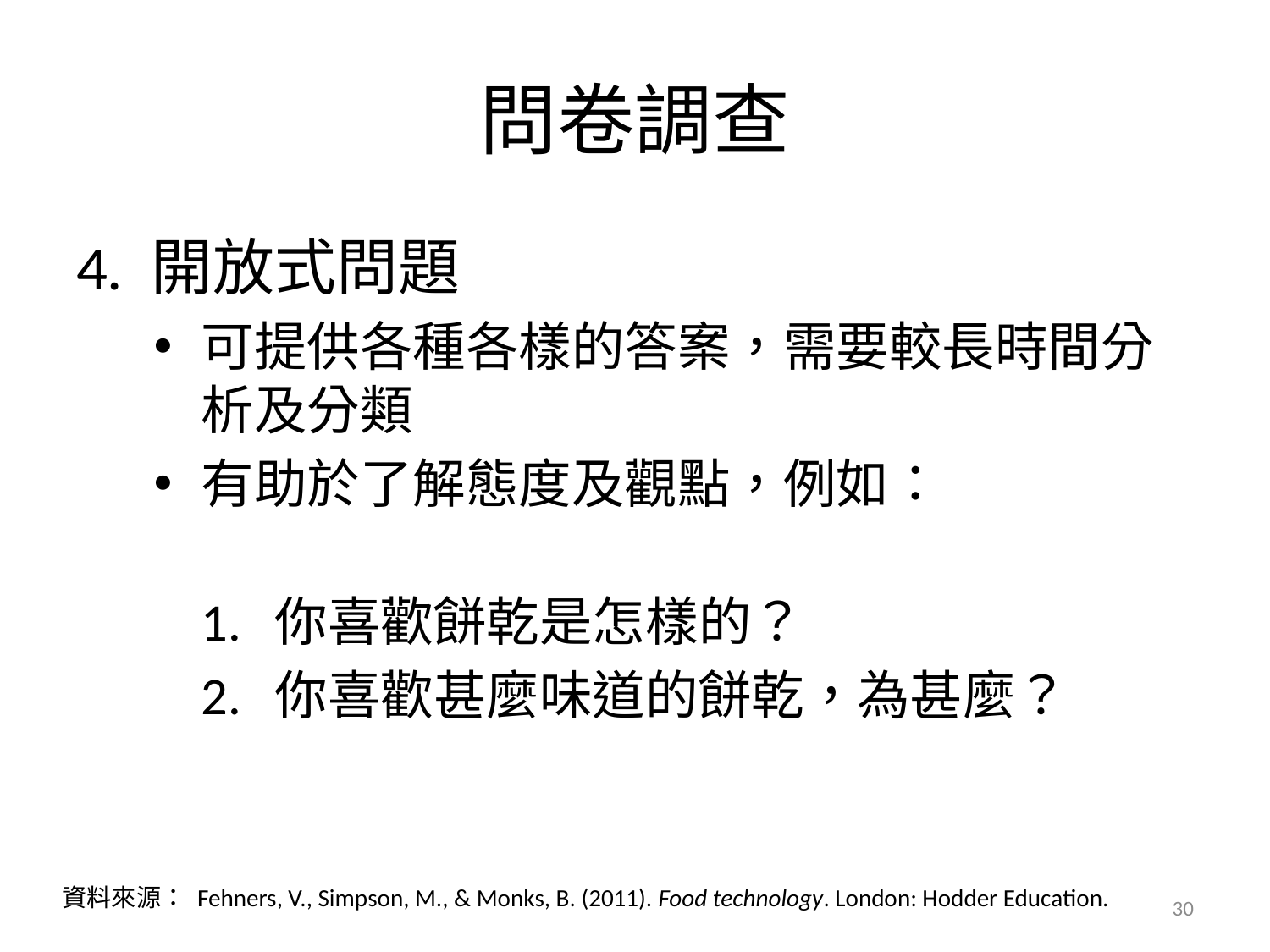

# 問卷調查
4.	開放式問題
可提供各種各樣的答案，需要較長時間分析及分類
有助於了解態度及觀點，例如：
1.	你喜歡餅乾是怎樣的？
2.	你喜歡甚麼味道的餅乾，為甚麼？
資料來源： Fehners, V., Simpson, M., & Monks, B. (2011). Food technology. London: Hodder Education.

30